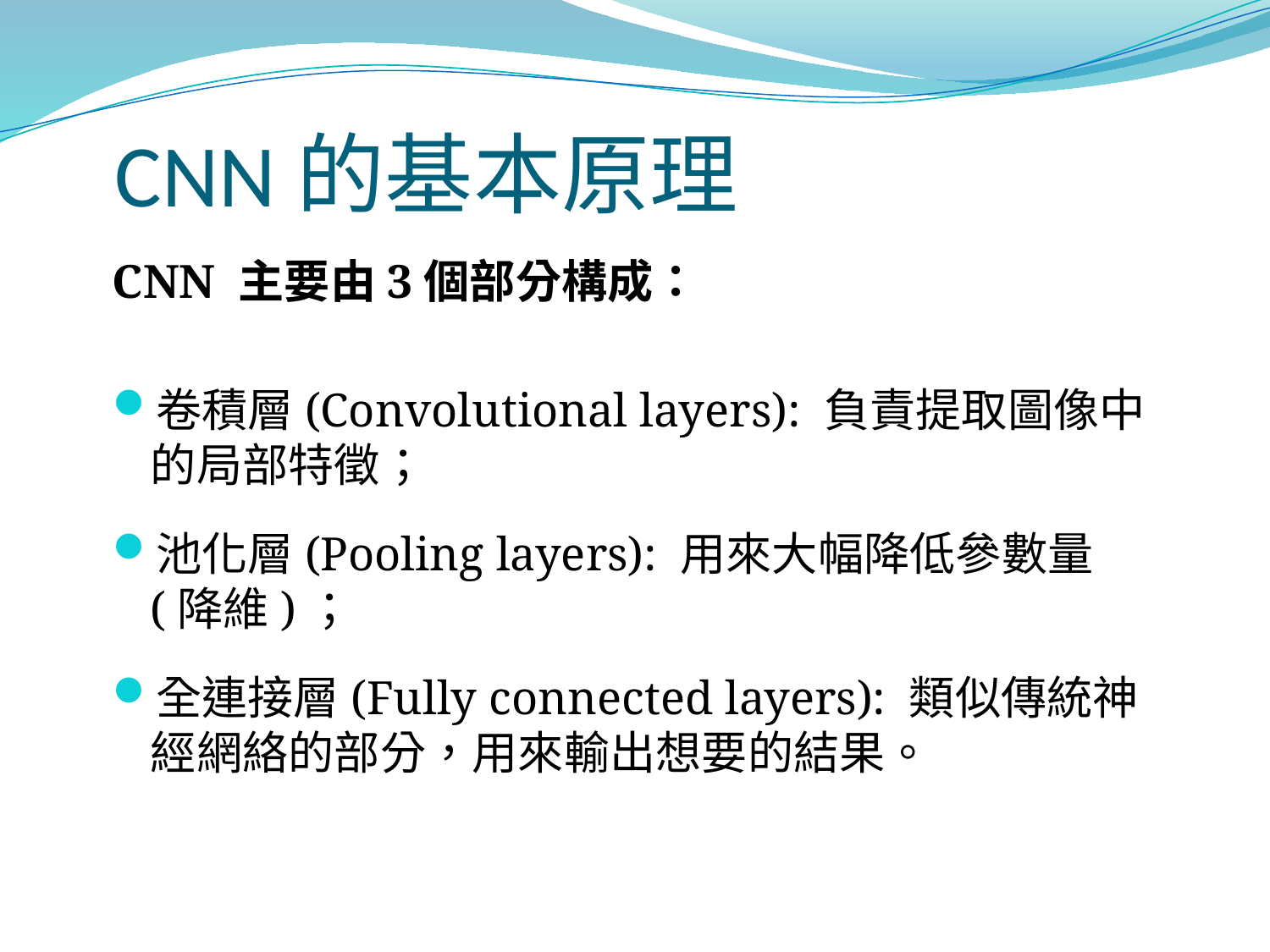

# CNN的基本原理
CNN 主要由3個部分構成：

卷積層(Convolutional layers): 負責提取圖像中的局部特徵；

池化層(Pooling layers): 用來大幅降低參數量(降維)；

全連接層(Fully connected layers): 類似傳統神經網絡的部分，用來輸出想要的結果。